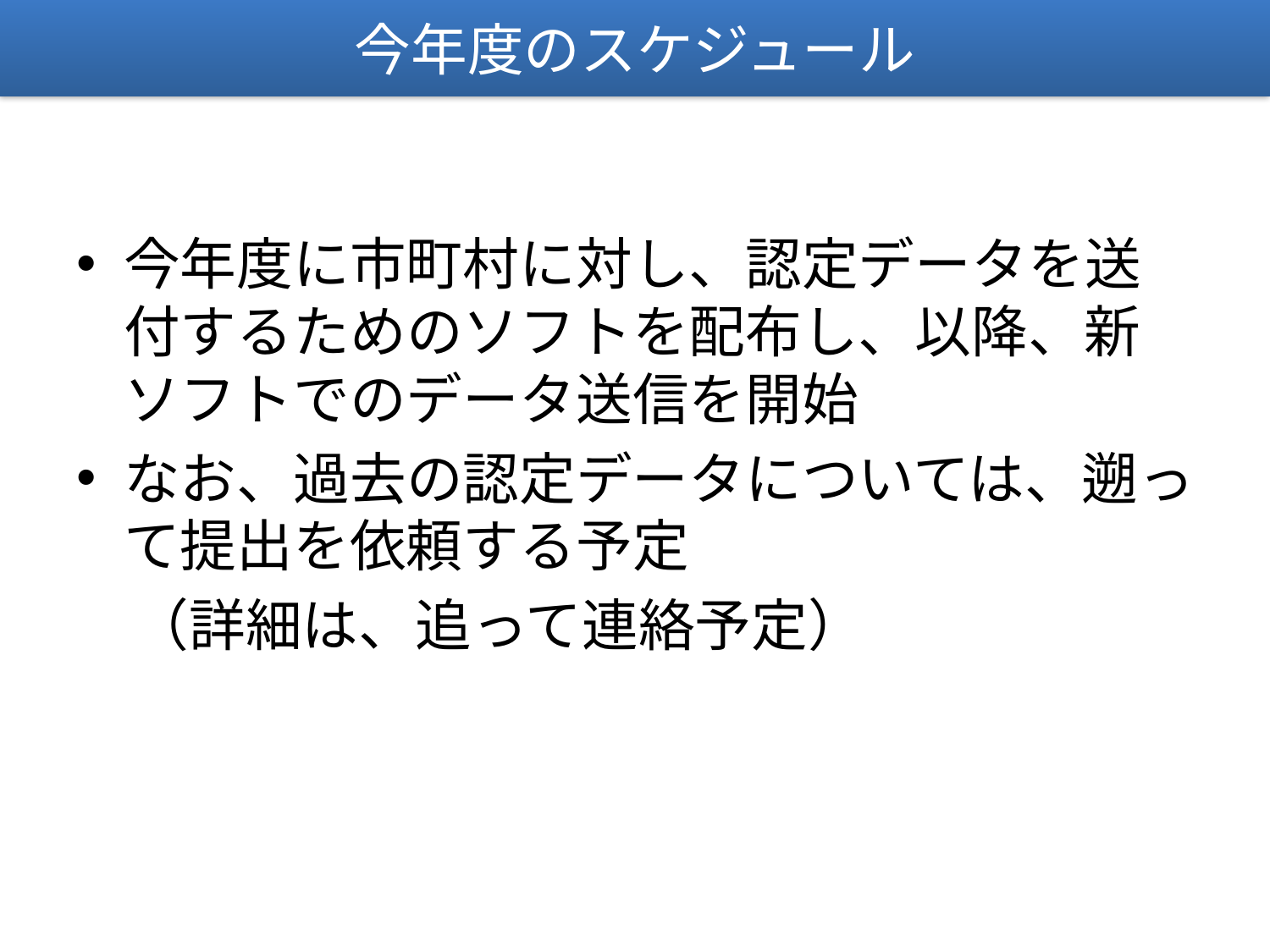

今年度のスケジュール
今年度に市町村に対し、認定データを送付するためのソフトを配布し、以降、新ソフトでのデータ送信を開始
なお、過去の認定データについては、遡って提出を依頼する予定
　（詳細は、追って連絡予定）